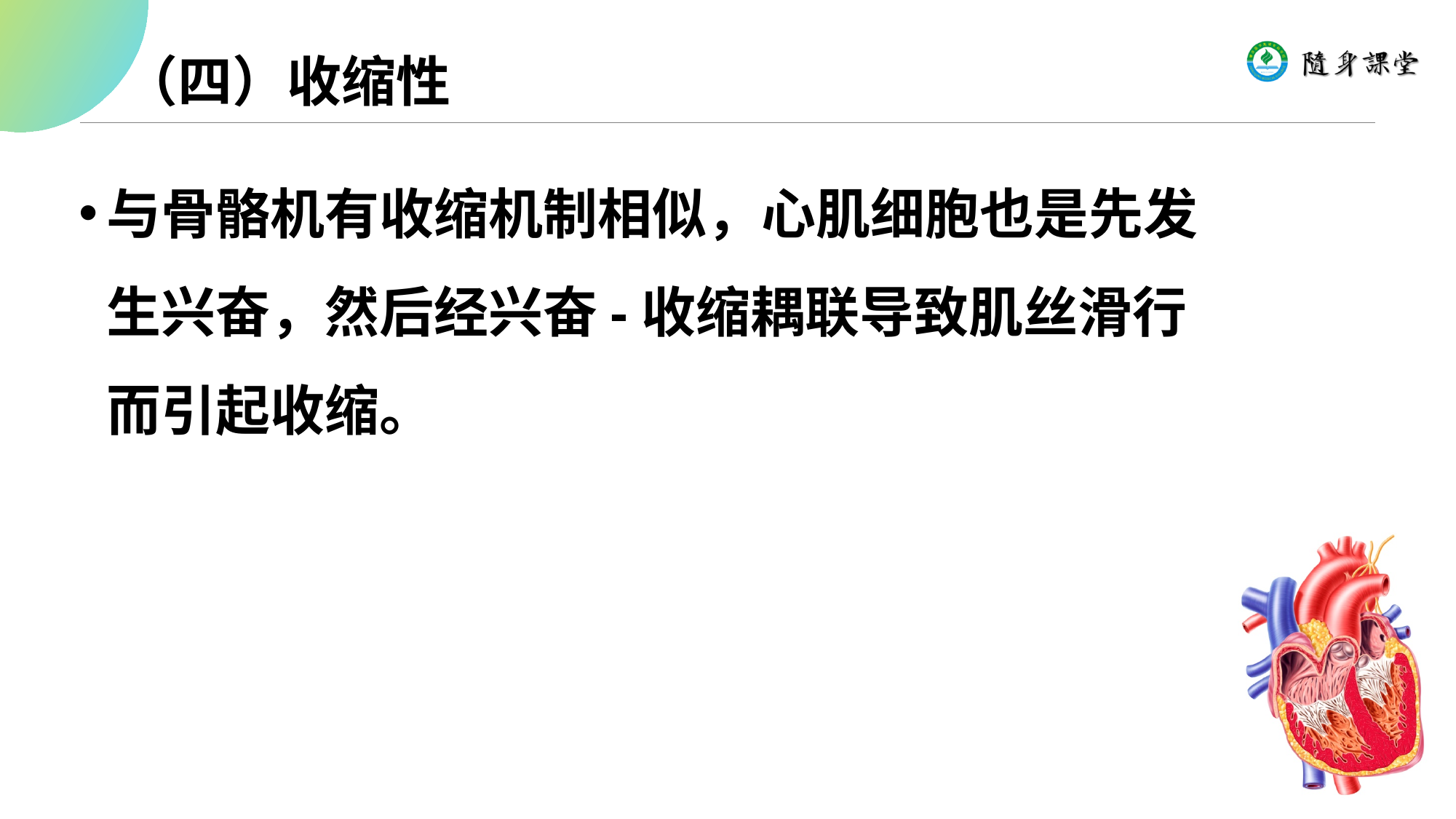

# （四）收缩性
与骨骼机有收缩机制相似，心肌细胞也是先发生兴奋，然后经兴奋-收缩耦联导致肌丝滑行而引起收缩。